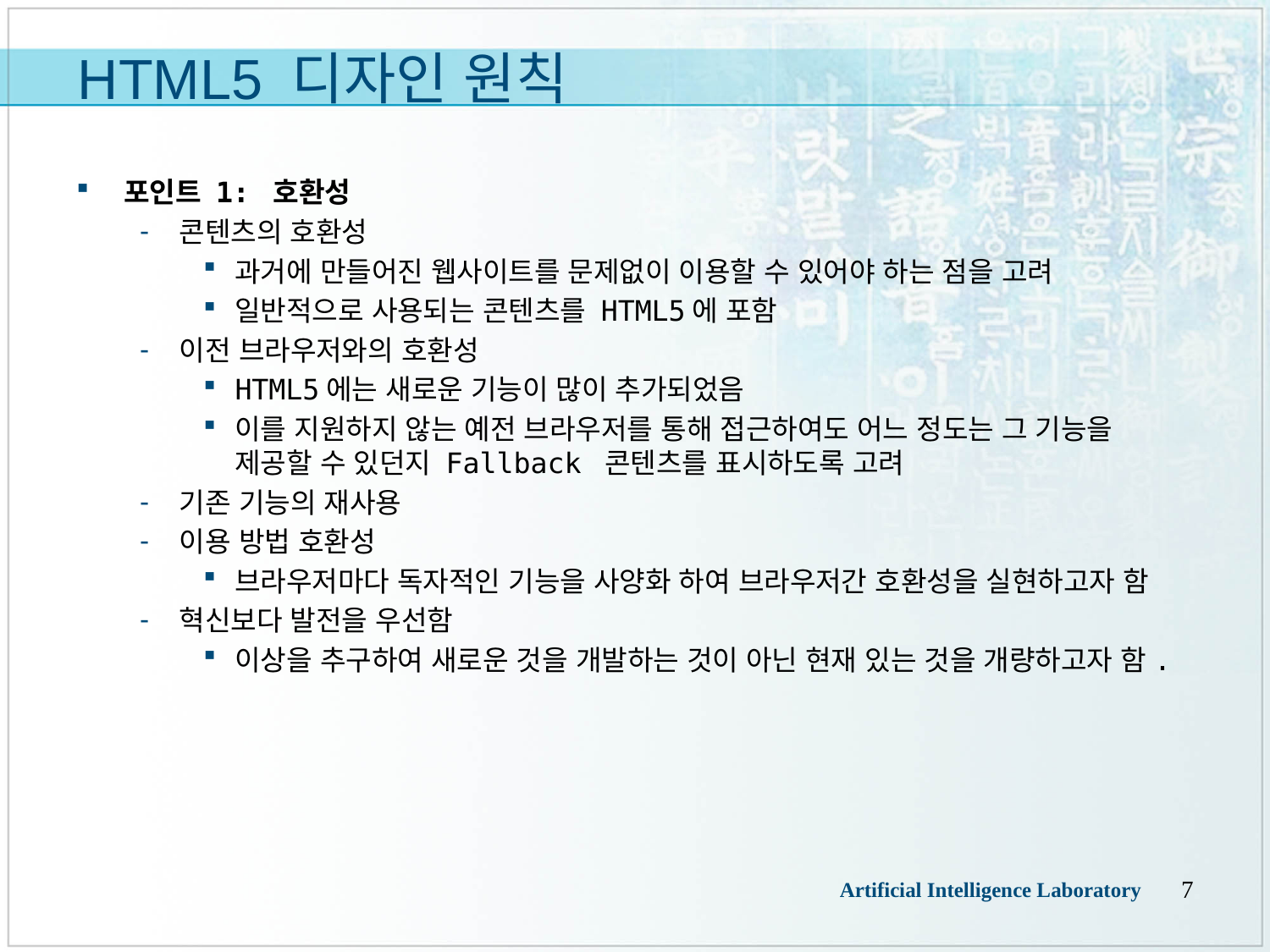

# HTML5 디자인 원칙
포인트 1: 호환성
콘텐츠의 호환성
과거에 만들어진 웹사이트를 문제없이 이용할 수 있어야 하는 점을 고려
일반적으로 사용되는 콘텐츠를 HTML5에 포함
이전 브라우저와의 호환성
HTML5에는 새로운 기능이 많이 추가되었음
이를 지원하지 않는 예전 브라우저를 통해 접근하여도 어느 정도는 그 기능을 제공할 수 있던지 Fallback 콘텐츠를 표시하도록 고려
기존 기능의 재사용
이용 방법 호환성
브라우저마다 독자적인 기능을 사양화 하여 브라우저간 호환성을 실현하고자 함
혁신보다 발전을 우선함
이상을 추구하여 새로운 것을 개발하는 것이 아닌 현재 있는 것을 개량하고자 함.

7